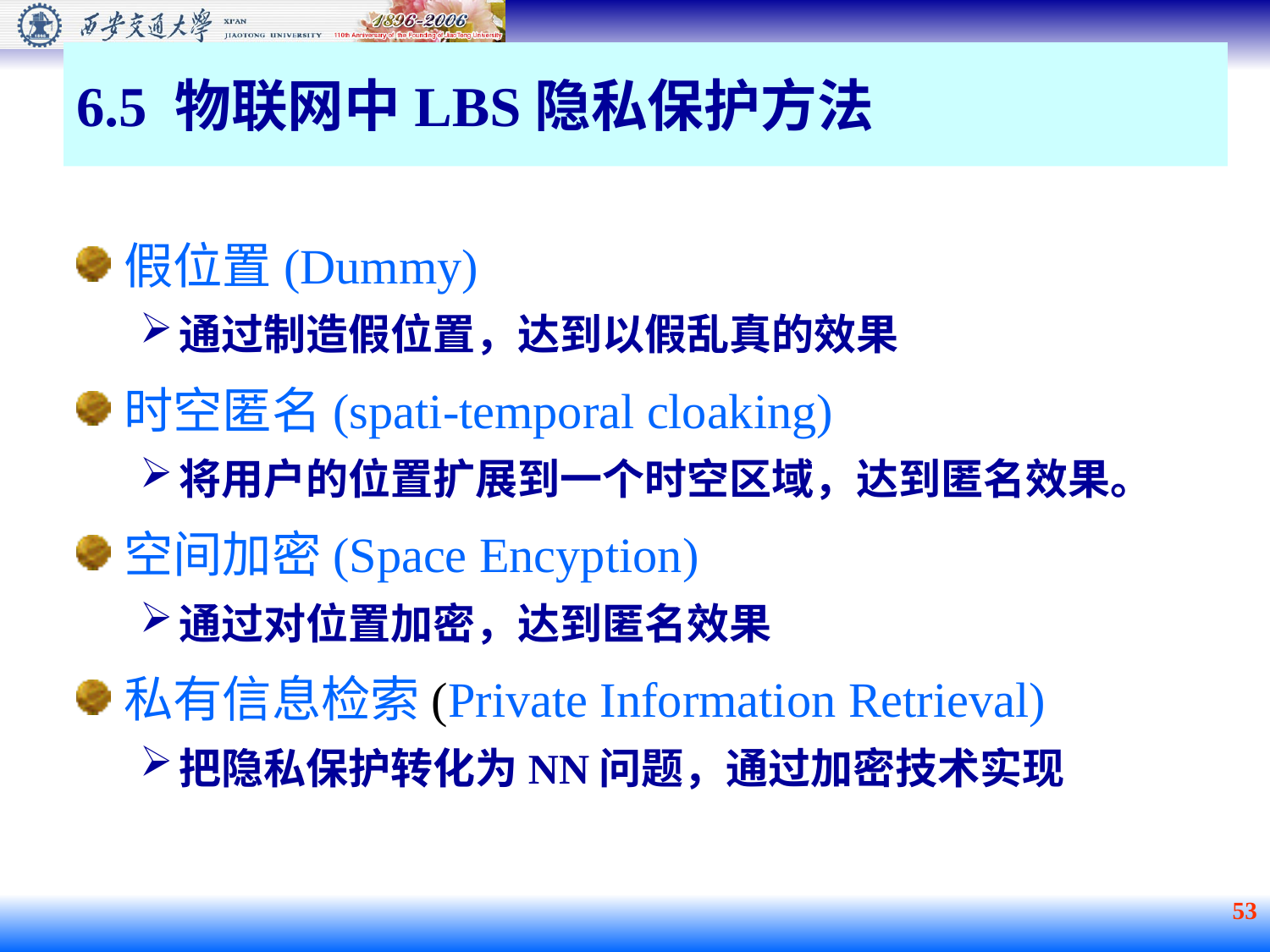

# 6.5 物联网中LBS隐私保护方法
假位置(Dummy)
通过制造假位置，达到以假乱真的效果
时空匿名(spati-temporal cloaking)
将用户的位置扩展到一个时空区域，达到匿名效果。
空间加密(Space Encyption)
通过对位置加密，达到匿名效果
私有信息检索(Private Information Retrieval)
把隐私保护转化为NN问题，通过加密技术实现

 53